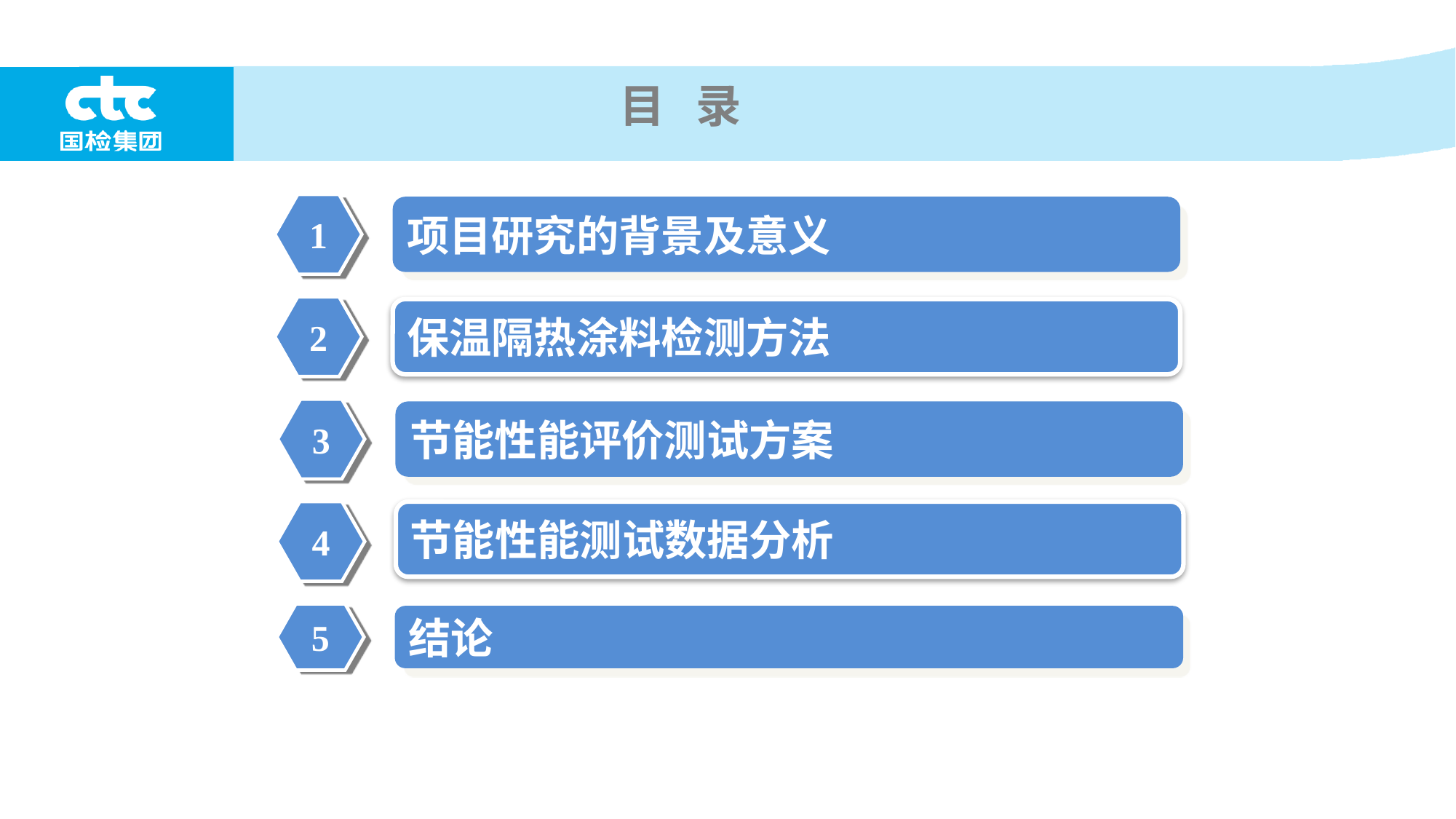

目   录
1
项目研究的背景及意义
2
保温隔热涂料检测方法
3
节能性能评价测试方案
4
节能性能测试数据分析
5
结论